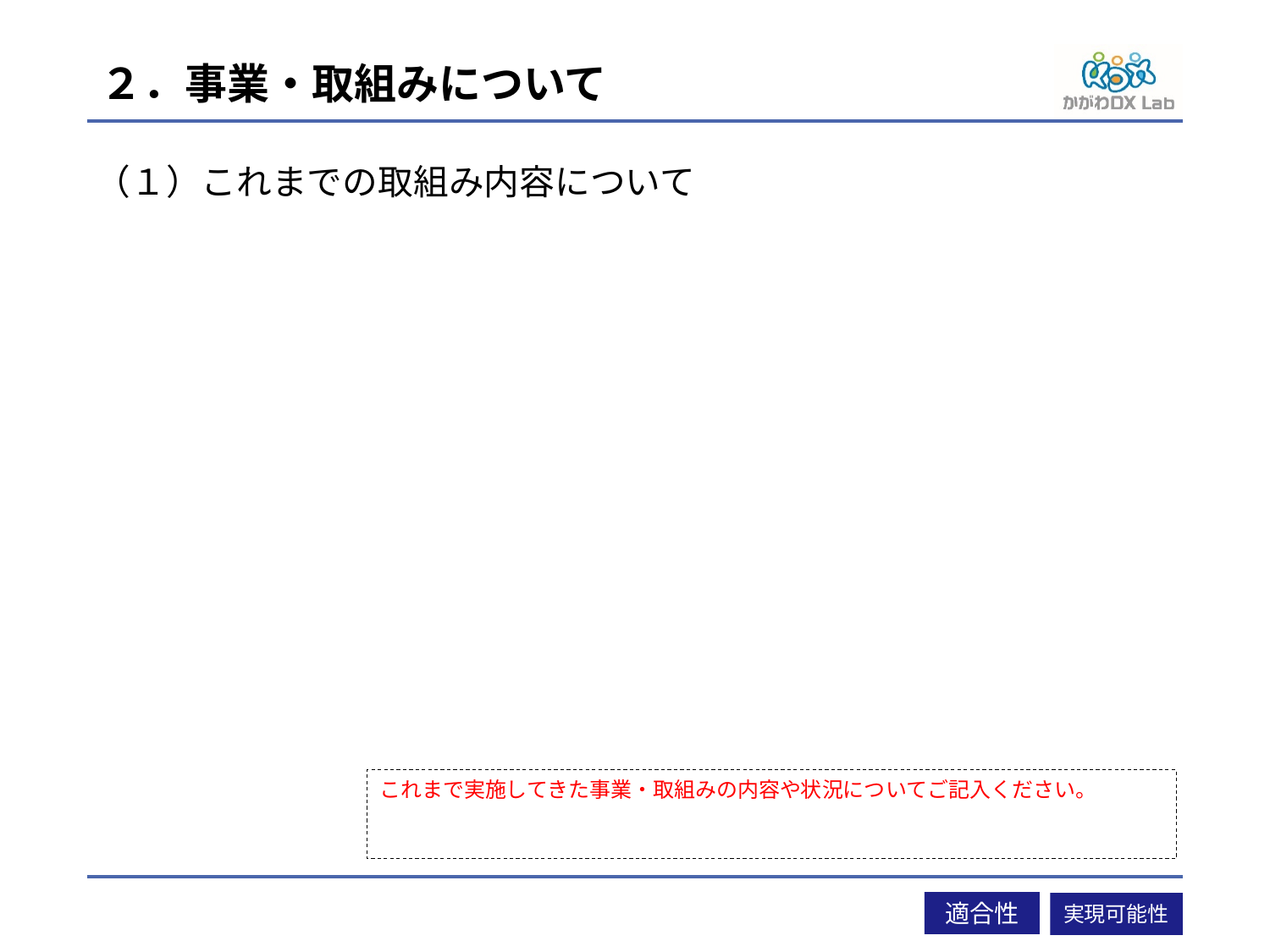

# ２．事業・取組みについて

（１）これまでの取組み内容について

これまで実施してきた事業・取組みの内容や状況についてご記入ください。

適合性
実現可能性